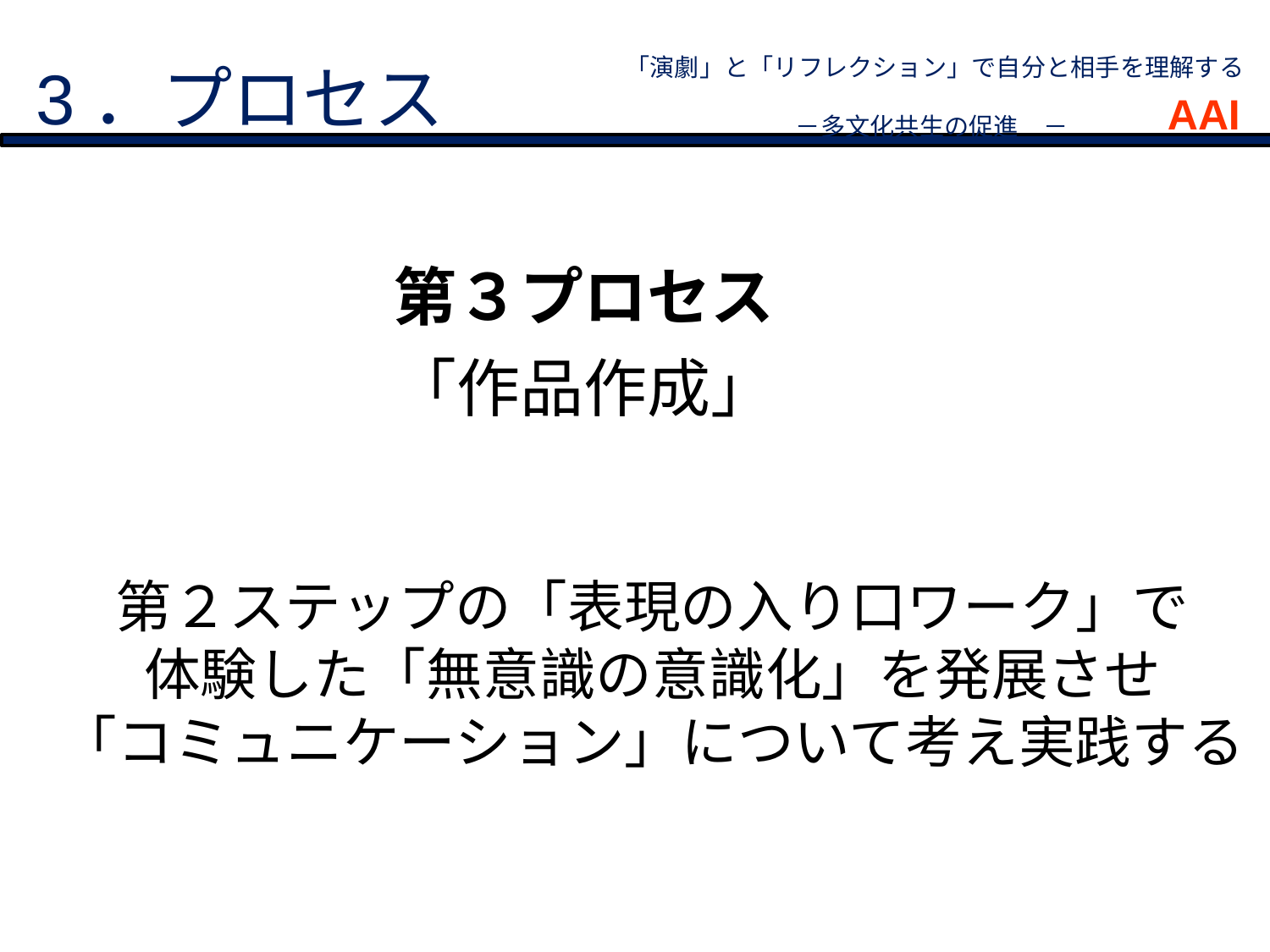

3．プロセス
「演劇」と「リフレクション」で自分と相手を理解する
－多文化共生の促進　－
AAI

第３プロセス
「作品作成」
第２ステップの「表現の入り口ワーク」で
体験した「無意識の意識化」を発展させ
「コミュニケーション」について考え実践する